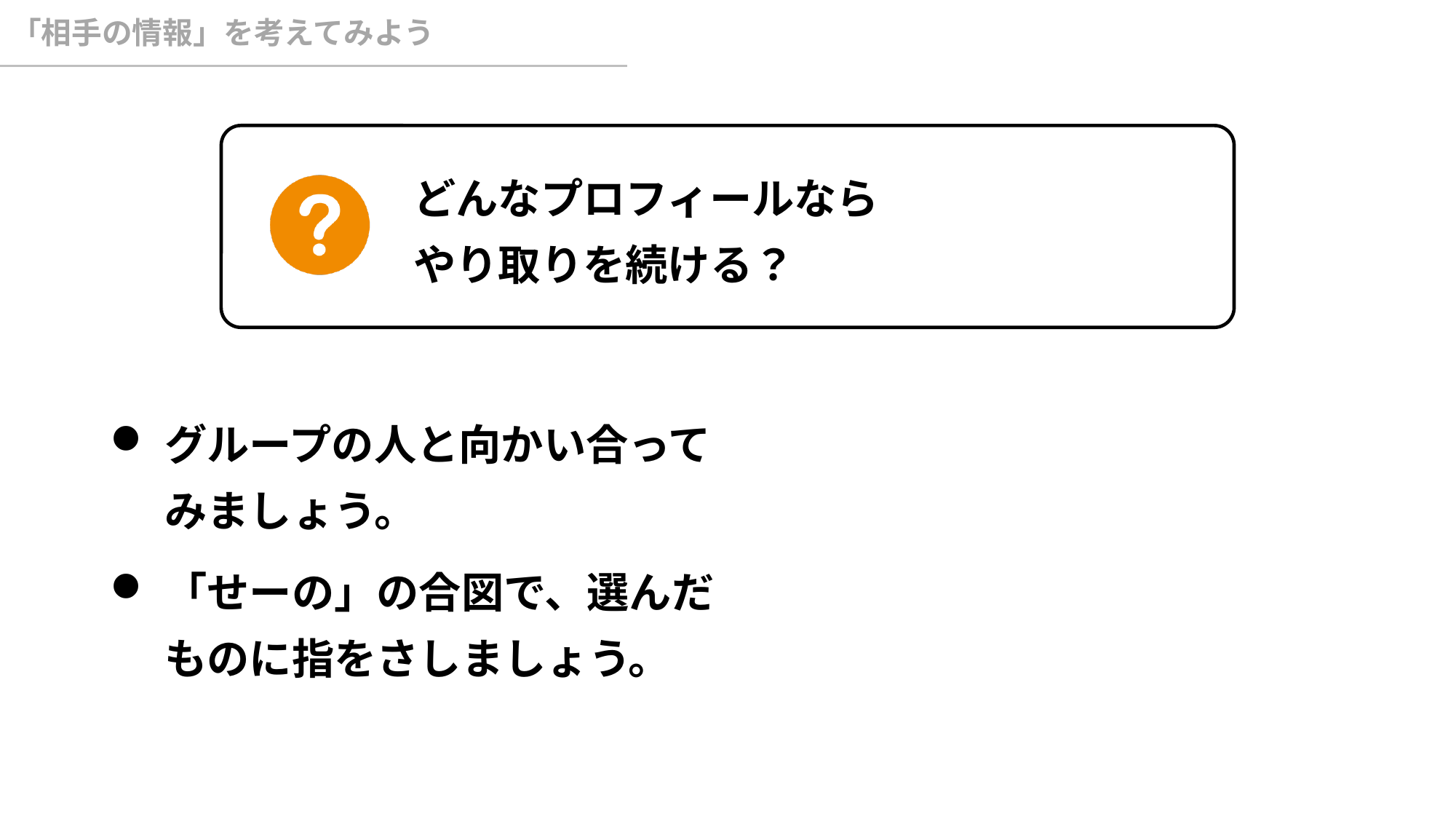

# 「相手の情報」を考えてみよう
どんなプロフィールなら
やり取りを続ける？
グループの人と向かい合ってみましょう。
「せーの」の合図で、選んだものに指をさしましょう。